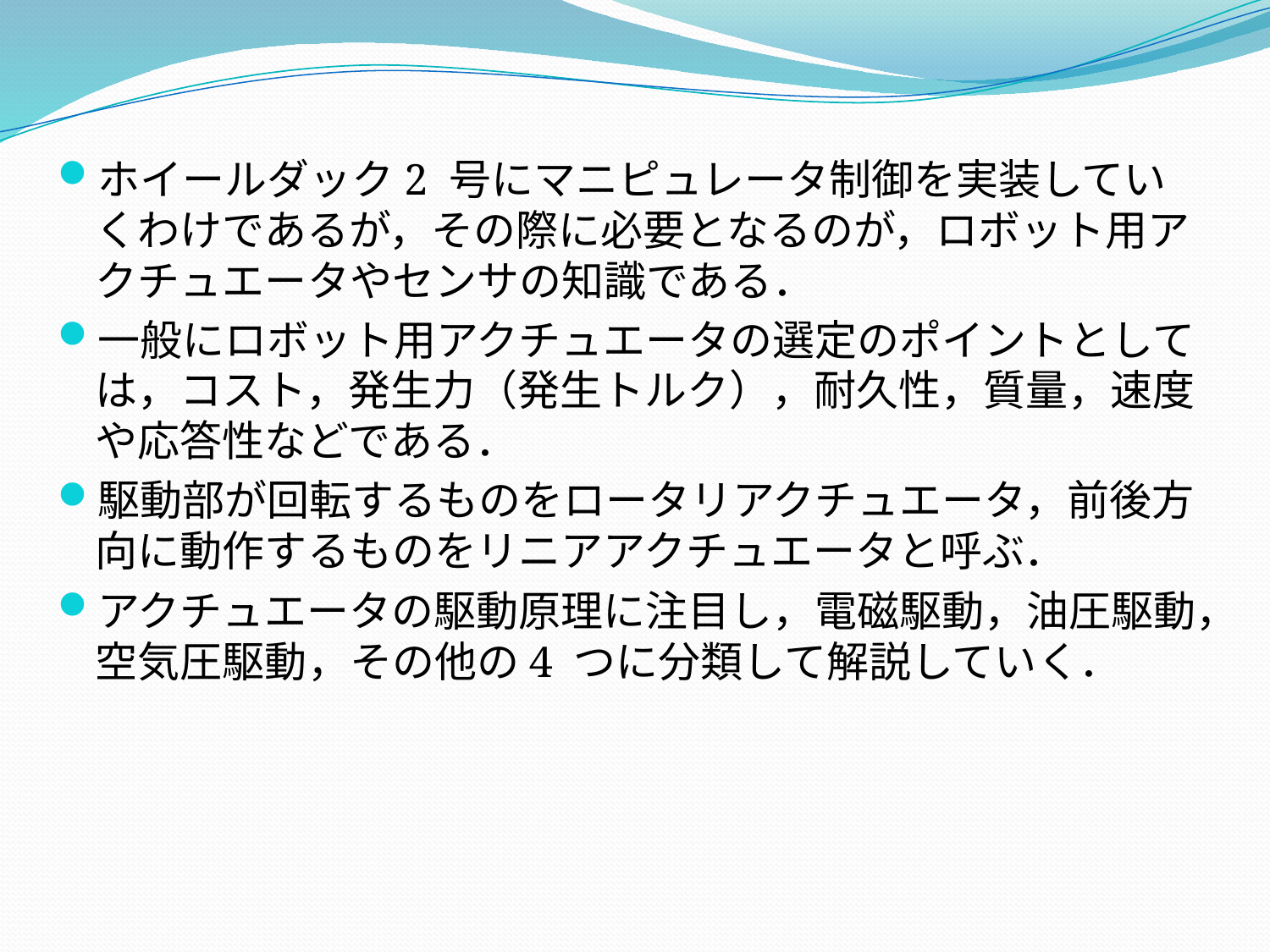

ホイールダック2 号にマニピュレータ制御を実装していくわけであるが，その際に必要となるのが，ロボット用アクチュエータやセンサの知識である．
一般にロボット用アクチュエータの選定のポイントとしては，コスト，発生力（発生トルク），耐久性，質量，速度や応答性などである．
駆動部が回転するものをロータリアクチュエータ，前後方向に動作するものをリニアアクチュエータと呼ぶ．
アクチュエータの駆動原理に注目し，電磁駆動，油圧駆動，空気圧駆動，その他の4 つに分類して解説していく．